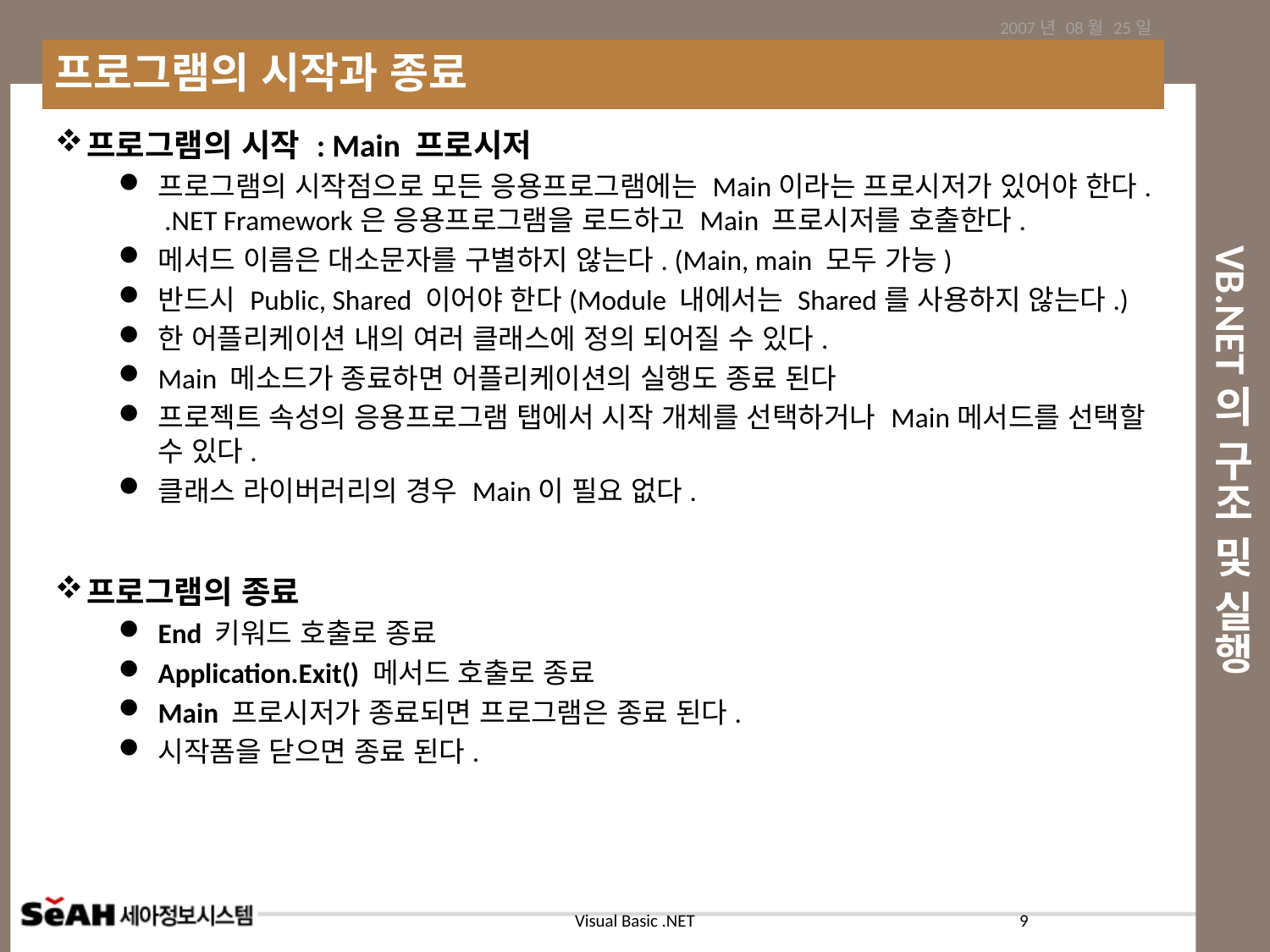

2007년 08월 25일
프로그램의 시작과 종료
# VB.NET의 구조 및 실행
프로그램의 시작 : Main 프로시저
프로그램의 시작점으로 모든 응용프로그램에는 Main이라는 프로시저가 있어야 한다.  .NET Framework은 응용프로그램을 로드하고 Main 프로시저를 호출한다.
메서드 이름은 대소문자를 구별하지 않는다. (Main, main 모두 가능)
반드시 Public, Shared 이어야 한다(Module 내에서는 Shared를 사용하지 않는다.)
한 어플리케이션 내의 여러 클래스에 정의 되어질 수 있다.
Main 메소드가 종료하면 어플리케이션의 실행도 종료 된다
프로젝트 속성의 응용프로그램 탭에서 시작 개체를 선택하거나 Main메서드를 선택할 수 있다.
클래스 라이버러리의 경우 Main이 필요 없다.

프로그램의 종료
End 키워드 호출로 종료
Application.Exit() 메서드 호출로 종료
Main 프로시저가 종료되면 프로그램은 종료 된다.
시작폼을 닫으면 종료 된다.
9
Visual Basic .NET